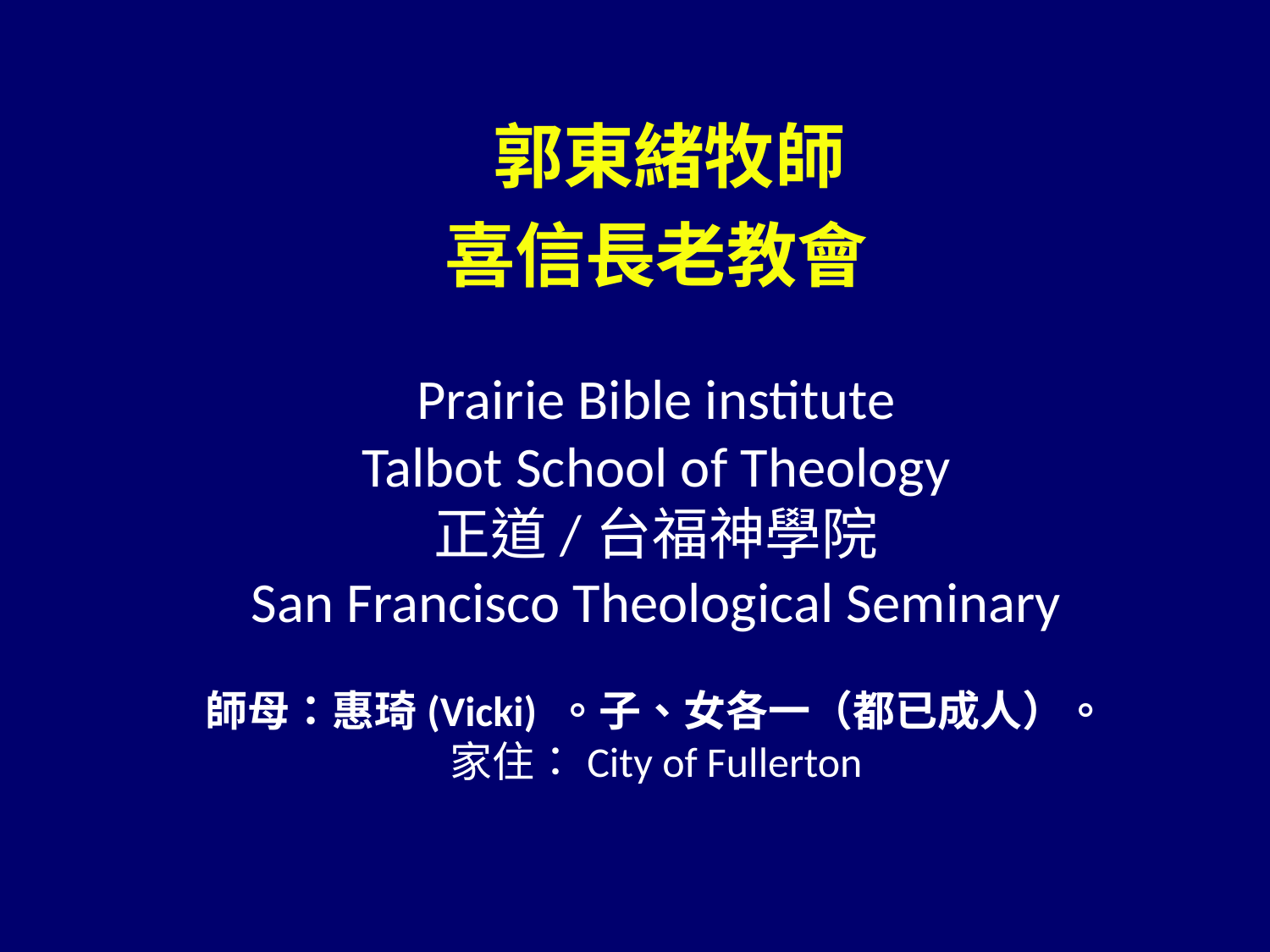

郭東緒牧師
喜信長老教會
 
Prairie Bible institute
Talbot School of Theology
正道/台福神學院
San Francisco Theological Seminary
 
師母：惠琦(Vicki) 。子、女各一（都已成人）。
家住：City of Fullerton